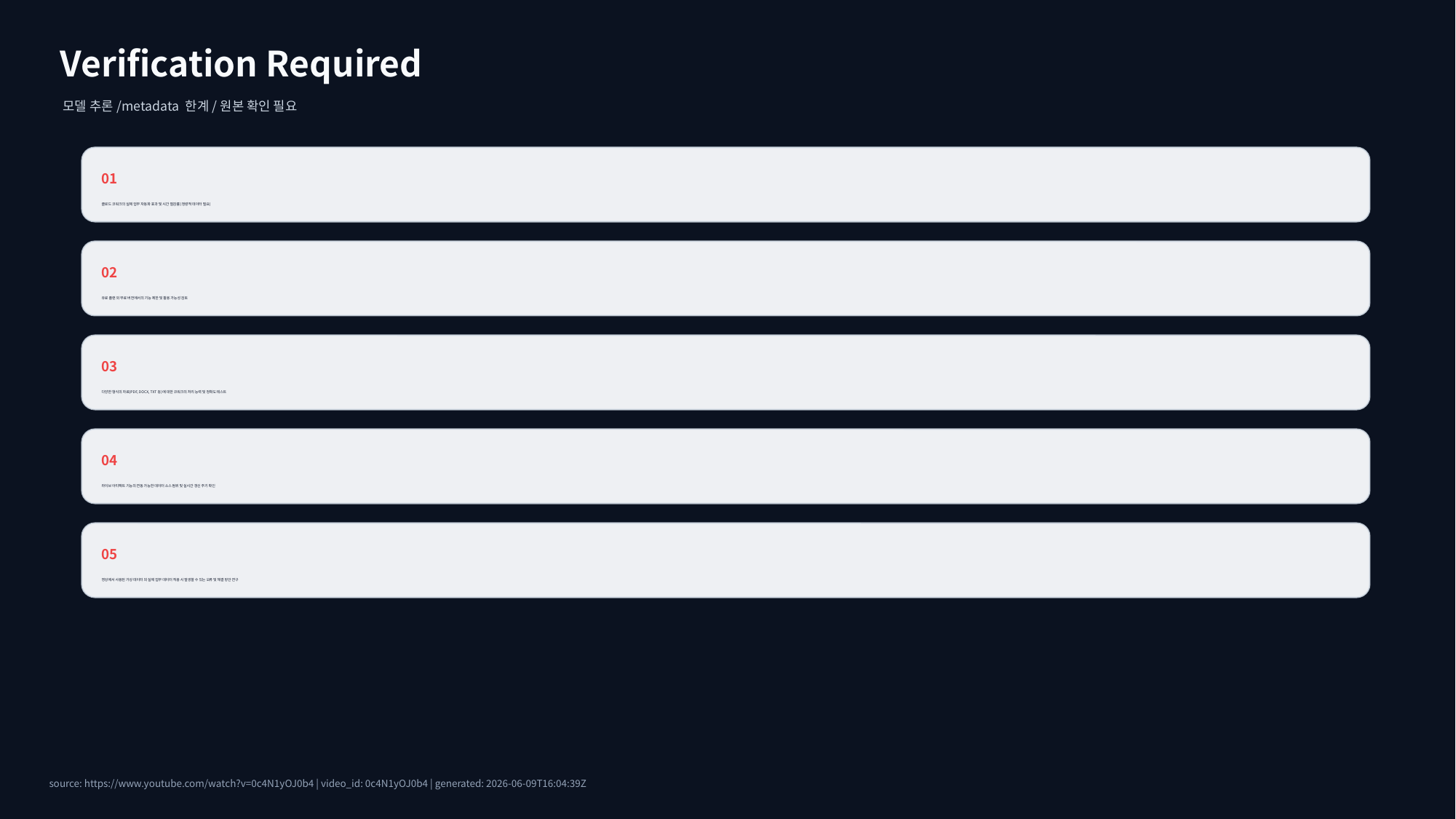

Verification Required
모델 추론/metadata 한계/원본 확인 필요

01
클로드 코워크의 실제 업무 자동화 효과 및 시간 절감률 (정량적 데이터 필요)

02
유료 플랜 외 무료 버전에서의 기능 제한 및 활용 가능성 검토

03
다양한 형식의 자료(PDF, DOCX, TXT 등)에 대한 코워크의 처리 능력 및 정확도 테스트

04
라이브 아티팩트 기능의 연동 가능한 데이터 소스 범위 및 실시간 갱신 주기 확인

05
영상에서 사용된 가상 데이터 외 실제 업무 데이터 적용 시 발생할 수 있는 오류 및 해결 방안 연구
source: https://www.youtube.com/watch?v=0c4N1yOJ0b4 | video_id: 0c4N1yOJ0b4 | generated: 2026-06-09T16:04:39Z